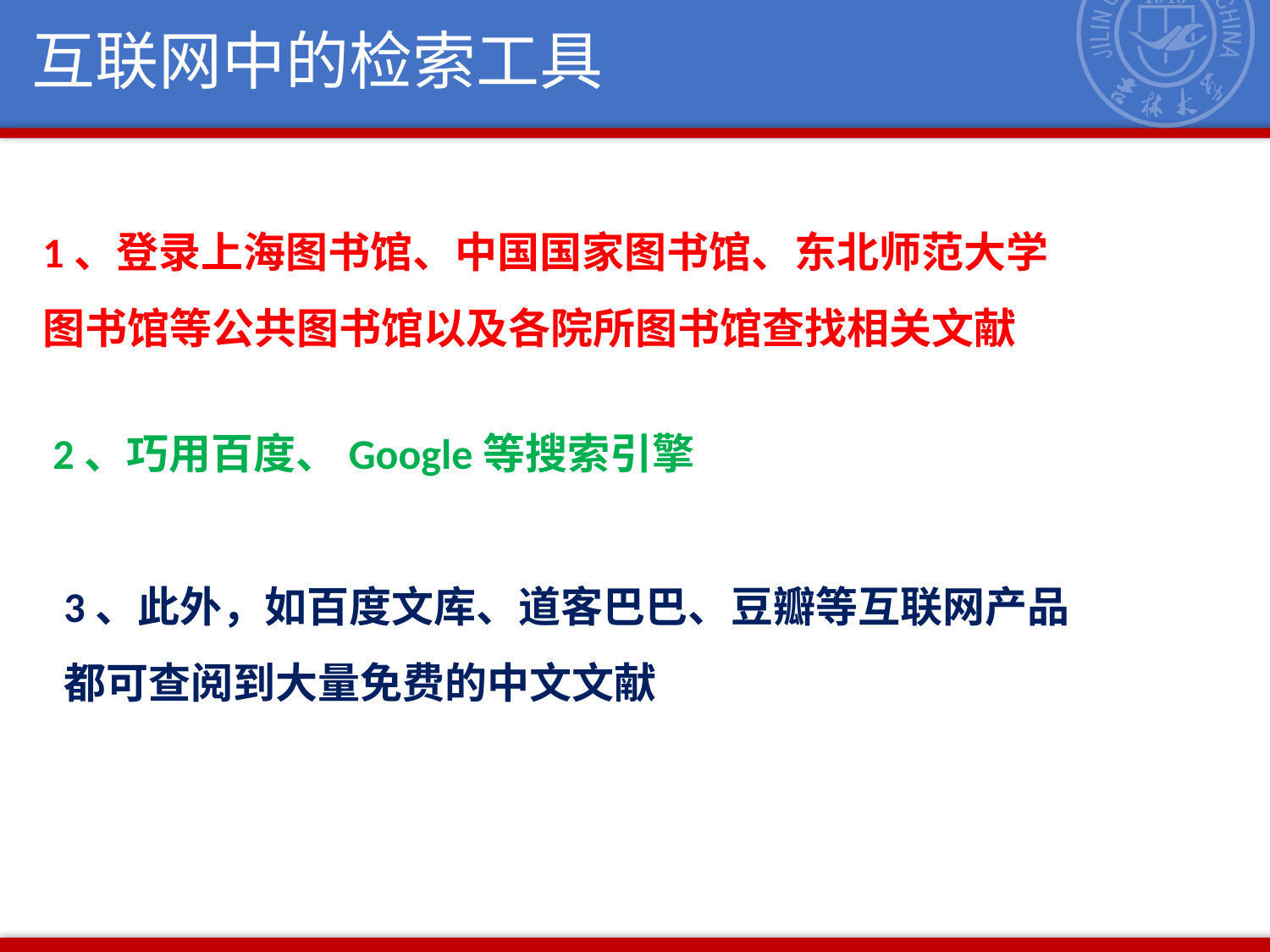

# 互联网中的检索工具
1、登录上海图书馆、中国国家图书馆、东北师范大学图书馆等公共图书馆以及各院所图书馆查找相关文献
2、巧用百度、Google等搜索引擎
3、此外，如百度文库、道客巴巴、豆瓣等互联网产品都可查阅到大量免费的中文文献